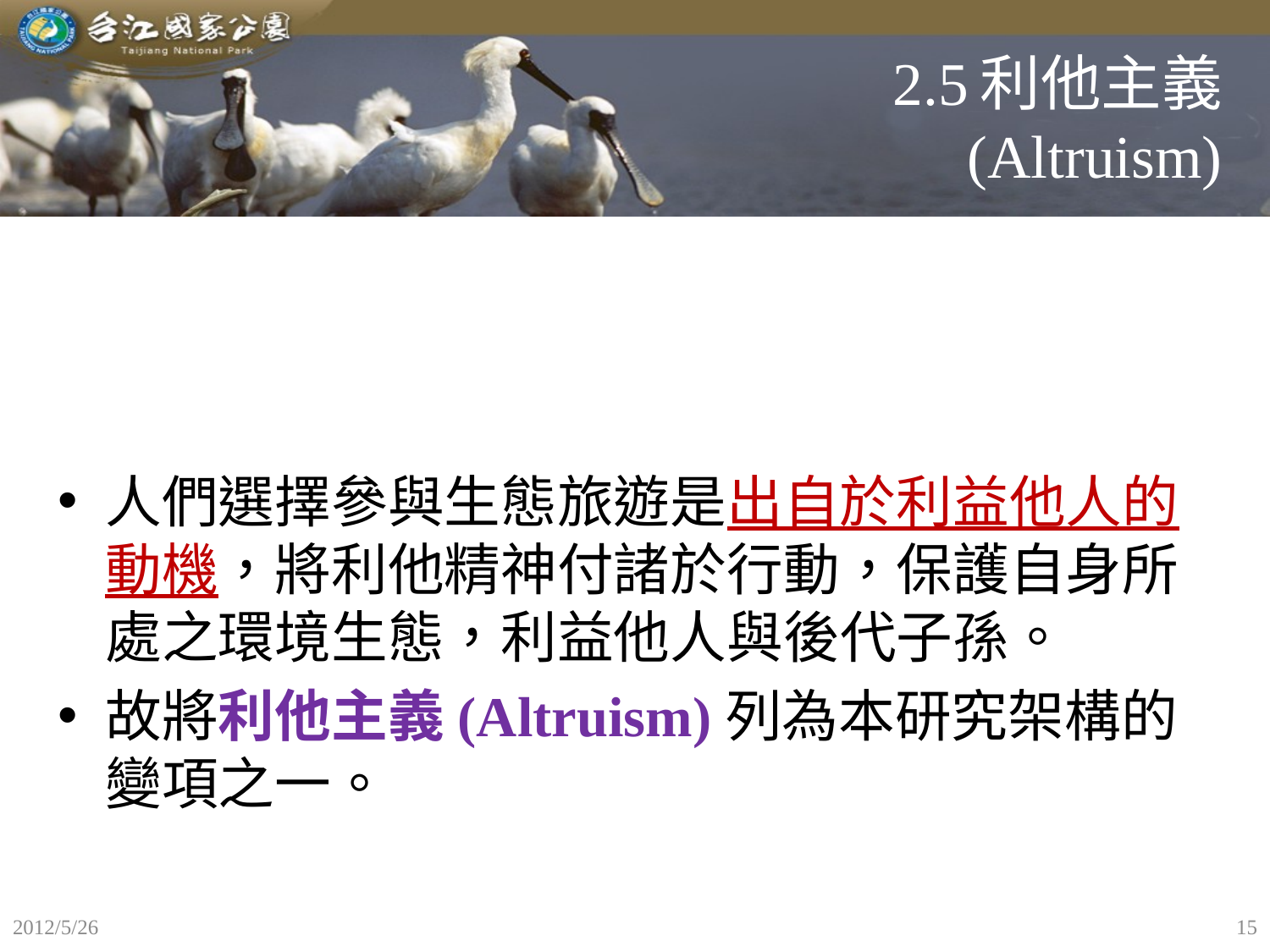

# 2.5利他主義 (Altruism)

人們選擇參與生態旅遊是出自於利益他人的動機，將利他精神付諸於行動，保護自身所處之環境生態，利益他人與後代子孫。
故將利他主義(Altruism)列為本研究架構的變項之一。

2012/5/26
15